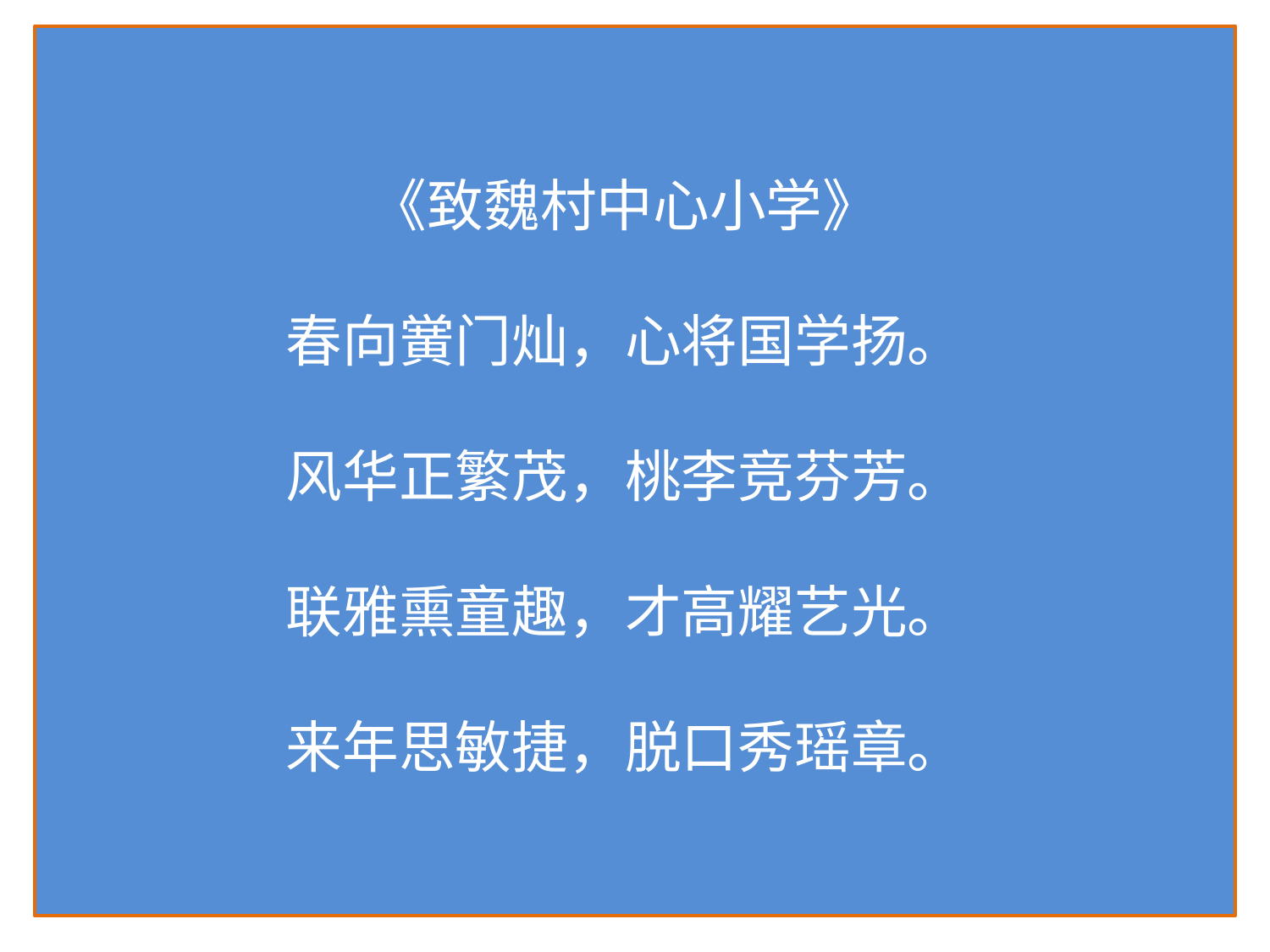

《致魏村中心小学》
春向黉门灿，心将国学扬。
风华正繁茂，桃李竞芬芳。
联雅熏童趣，才高耀艺光。
来年思敏捷，脱口秀瑶章。